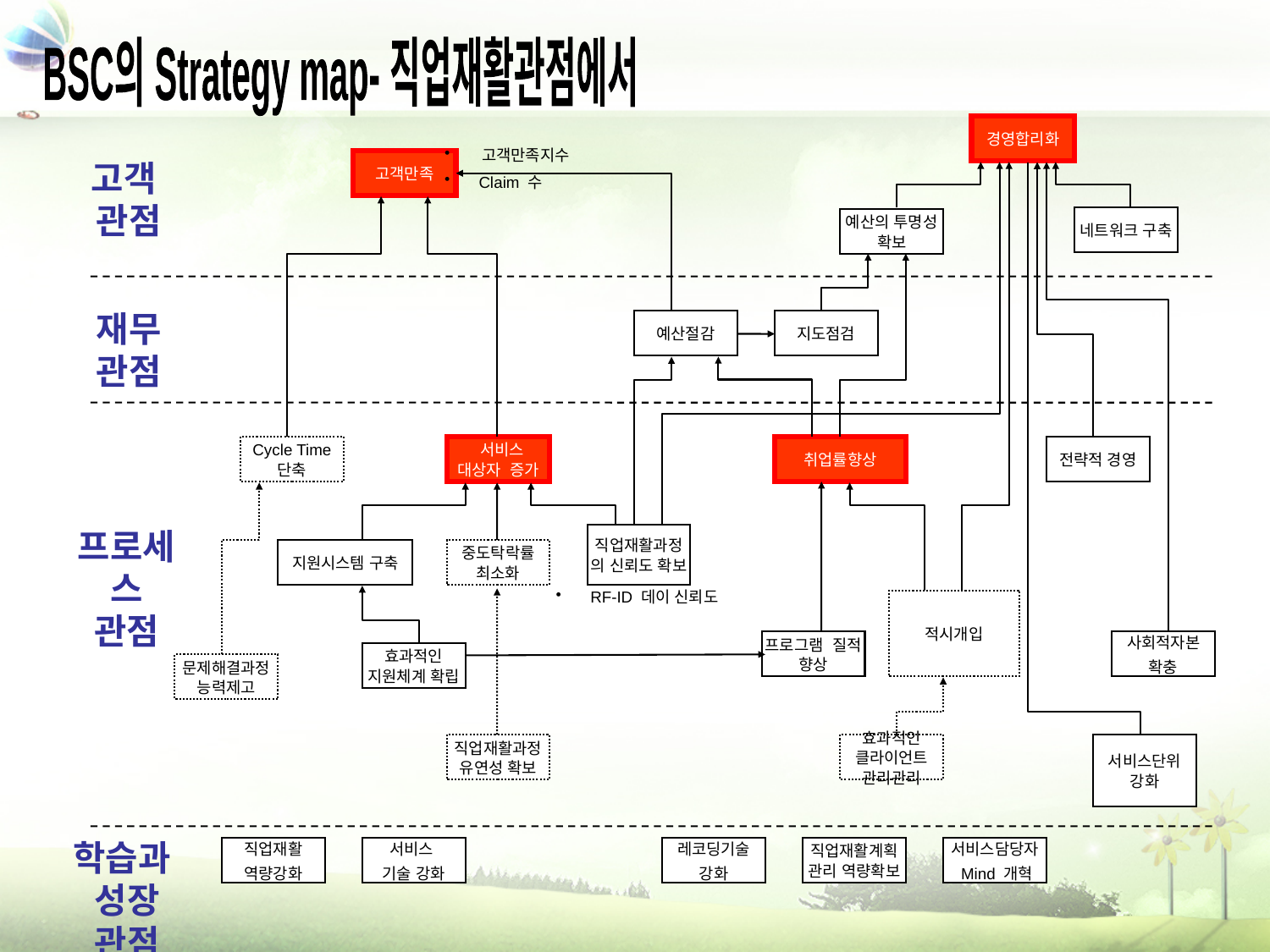

BSC의 Strategy map- 직업재활관점에서
경영합리화
 고객만족지수
 Claim 수
고객만족
고객
관점

네트워크 구축
예산의 투명성 확보

재무
관점
예산절감
지도점검

Cycle Time 단축
 서비스 대상자  증가
취업률향상
전략적 경영

프로세스
관점
직업재활과정의 신뢰도 확보
지원시스템 구축
중도탁락률 최소화

 RF-ID 데이 신뢰도

적시개입
프로그램  질적 향상
사회적자본
확충
효과적인 지원체계 확립
문제해결과정능력제고

직업재활과정 유연성 확보
효과적인 클라이언트 관리관리
서비스단위 강화

학습과
성장 관점
직업재활
역량강화
서비스
기술 강화
레코딩기술
강화
직업재활계획관리 역량확보
서비스담당자
 Mind 개혁